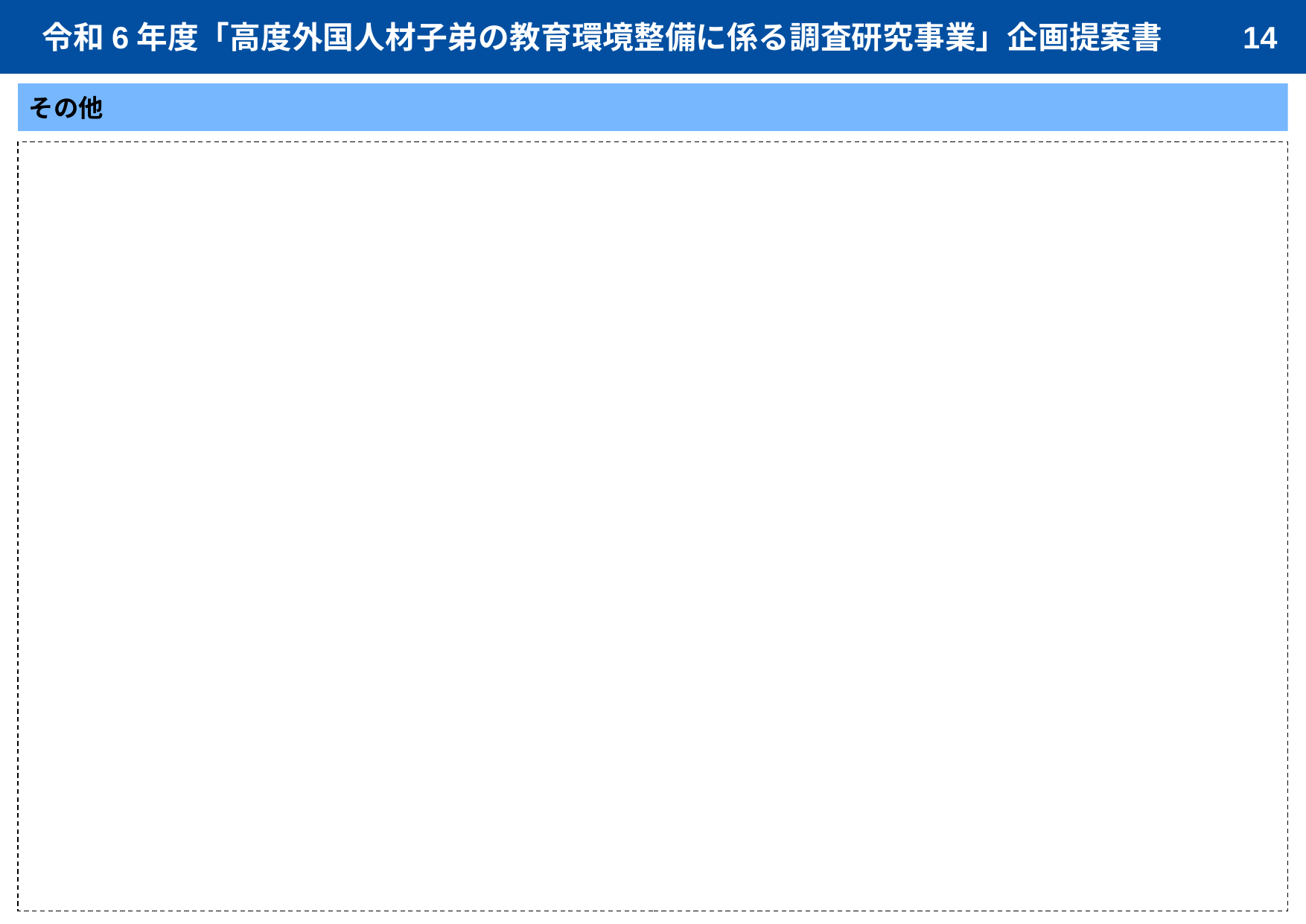

令和6年度「高度外国人材子弟の教育環境整備に係る調査研究事業」企画提案書
14
その他